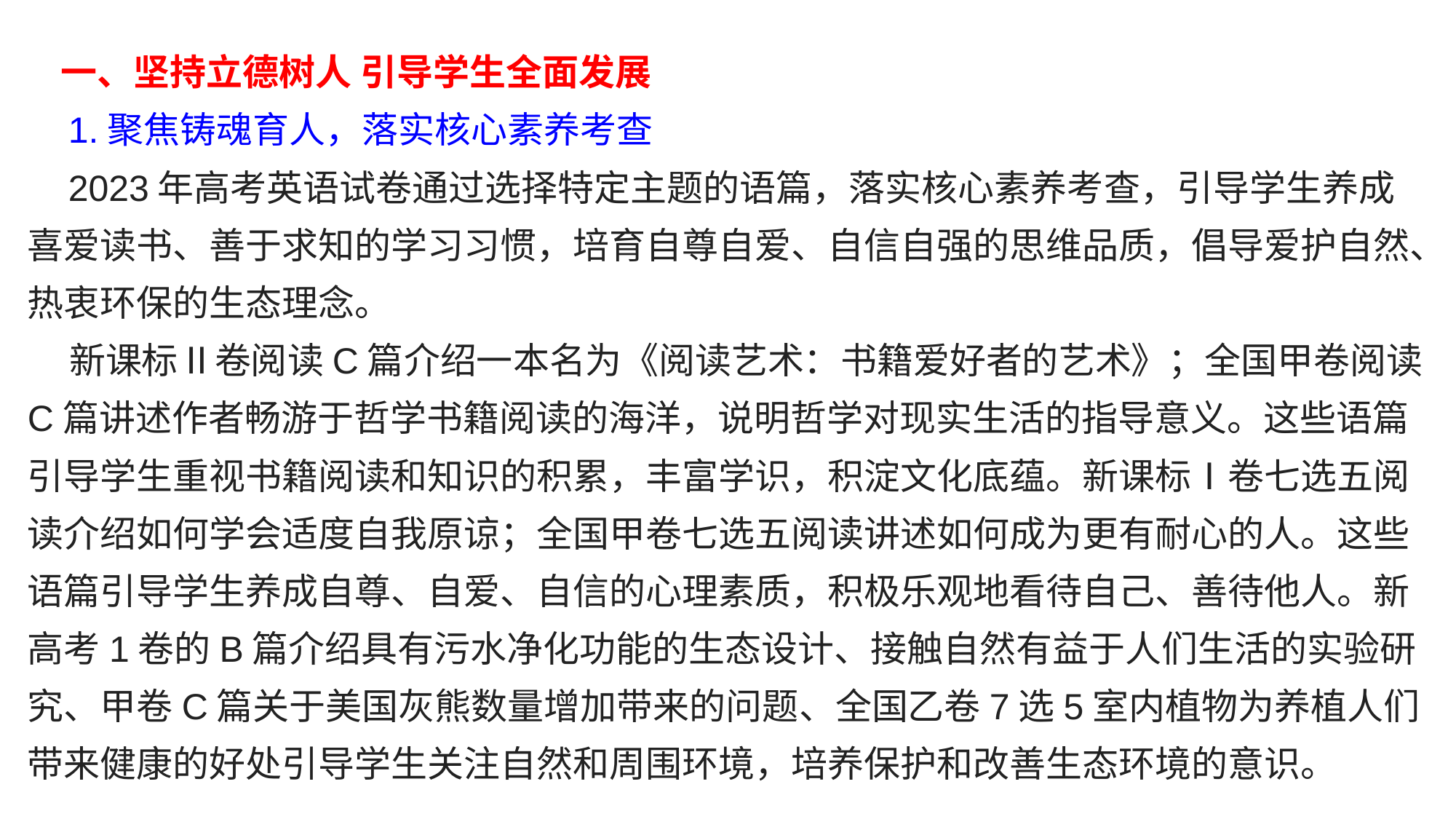

一、坚持立德树人 引导学生全面发展
    1.聚焦铸魂育人，落实核心素养考查
    2023年高考英语试卷通过选择特定主题的语篇，落实核心素养考查，引导学生养成喜爱读书、善于求知的学习习惯，培育自尊自爱、自信自强的思维品质，倡导爱护自然、热衷环保的生态理念。
    新课标Ⅱ卷阅读C篇介绍一本名为《阅读艺术：书籍爱好者的艺术》；全国甲卷阅读C篇讲述作者畅游于哲学书籍阅读的海洋，说明哲学对现实生活的指导意义。这些语篇引导学生重视书籍阅读和知识的积累，丰富学识，积淀文化底蕴。新课标Ⅰ卷七选五阅读介绍如何学会适度自我原谅；全国甲卷七选五阅读讲述如何成为更有耐心的人。这些语篇引导学生养成自尊、自爱、自信的心理素质，积极乐观地看待自己、善待他人。新高考1卷的B篇介绍具有污水净化功能的生态设计、接触自然有益于人们生活的实验研究、甲卷C篇关于美国灰熊数量增加带来的问题、全国乙卷7选5室内植物为养植人们带来健康的好处引导学生关注自然和周围环境，培养保护和改善生态环境的意识。